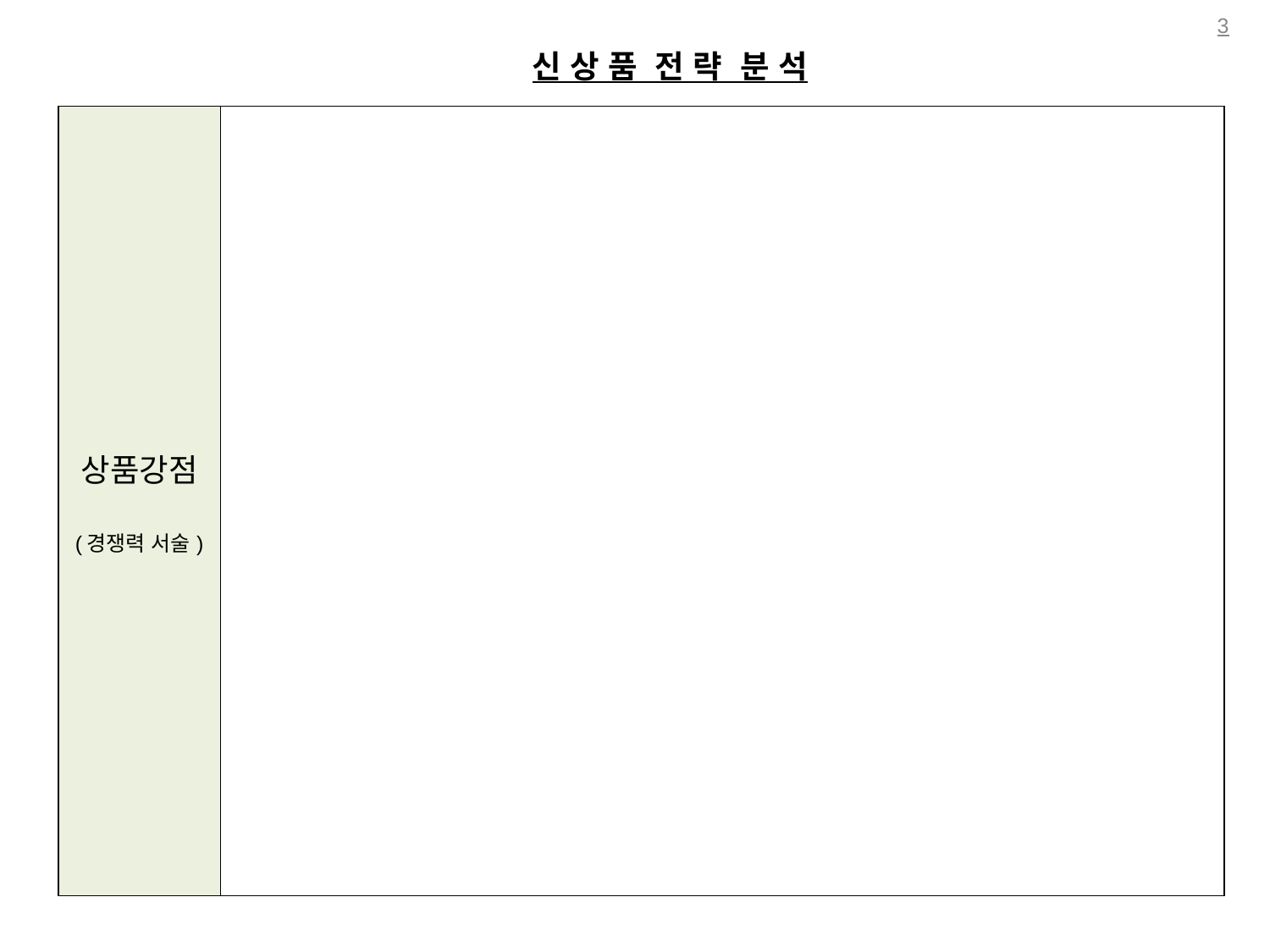

3
| 신 상 품 전 략 분 석 |  |  |  |  |  |
| --- | --- | --- | --- | --- | --- |
|  |  |  |  |  |  |
| 상품강점 (경쟁력 서술) |  |
| --- | --- |